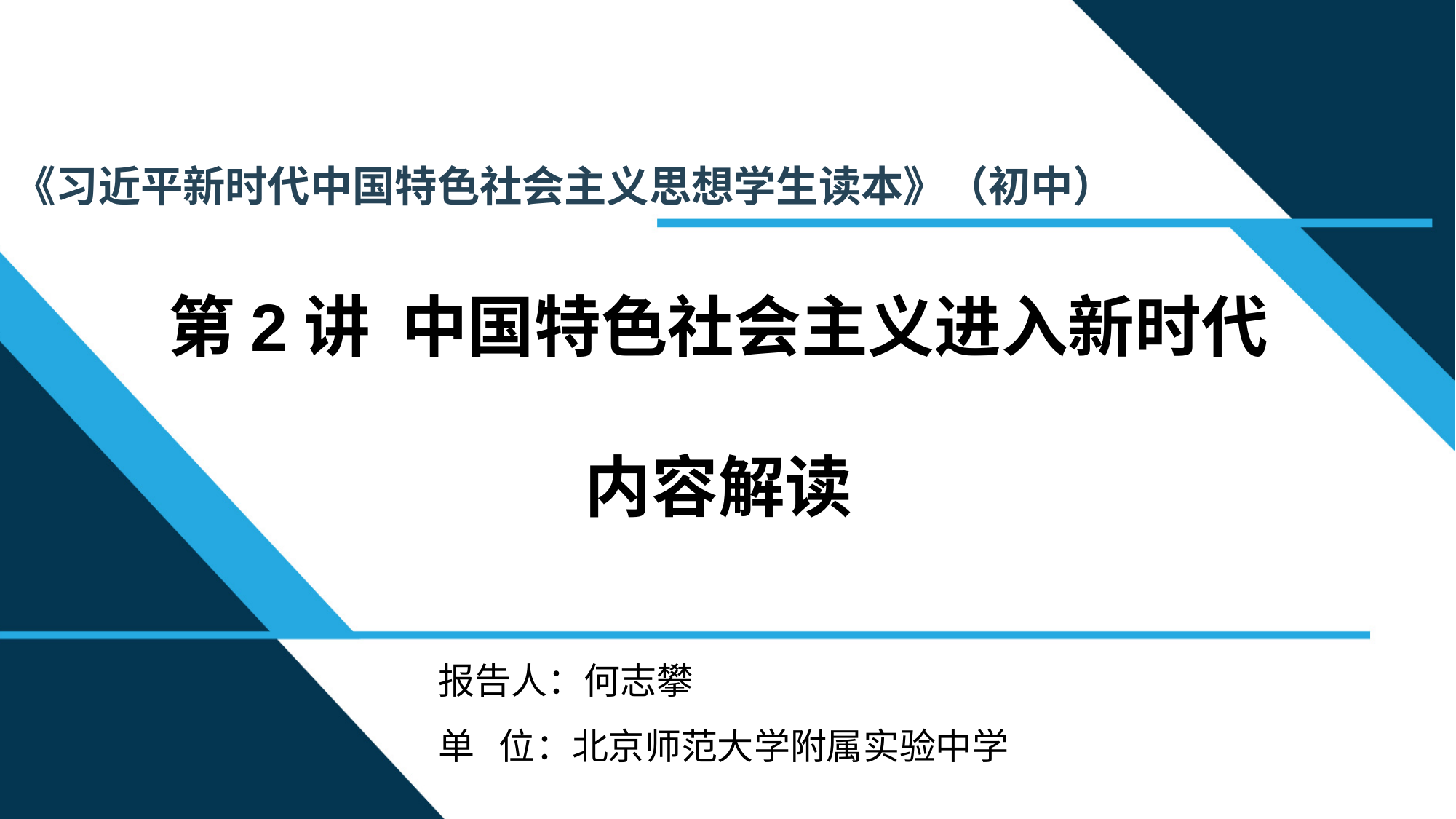

《习近平新时代中国特色社会主义思想学生读本》（初中）

第2讲  中国特色社会主义进入新时代

内容解读

报告人：何志攀
单   位：北京师范大学附属实验中学